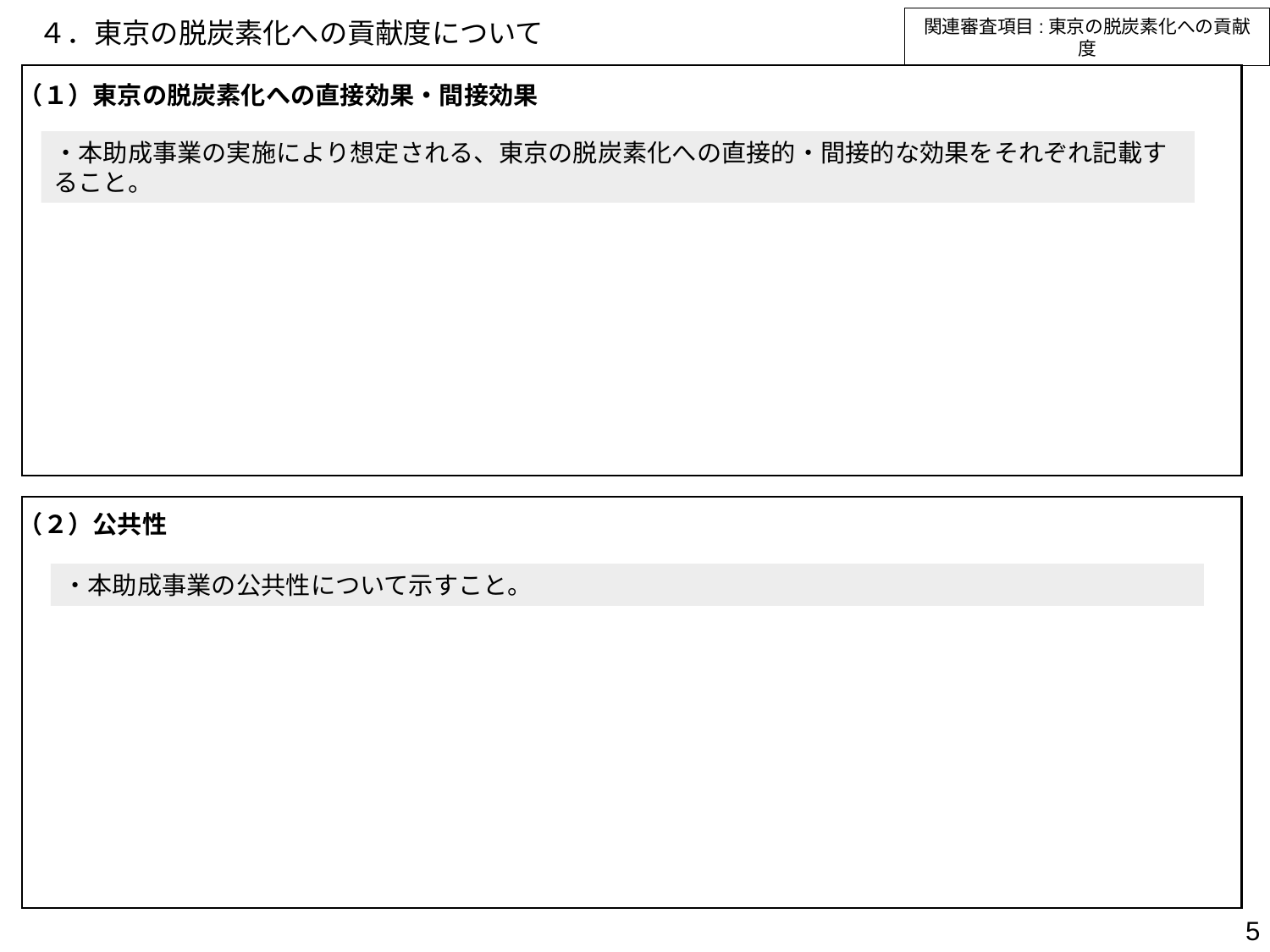

# ４．東京の脱炭素化への貢献度について
関連審査項目:東京の脱炭素化への貢献度

（１）東京の脱炭素化への直接効果・間接効果
・本助成事業の実施により想定される、東京の脱炭素化への直接的・間接的な効果をそれぞれ記載すること。

（２）公共性
・本助成事業の公共性について示すこと。
5